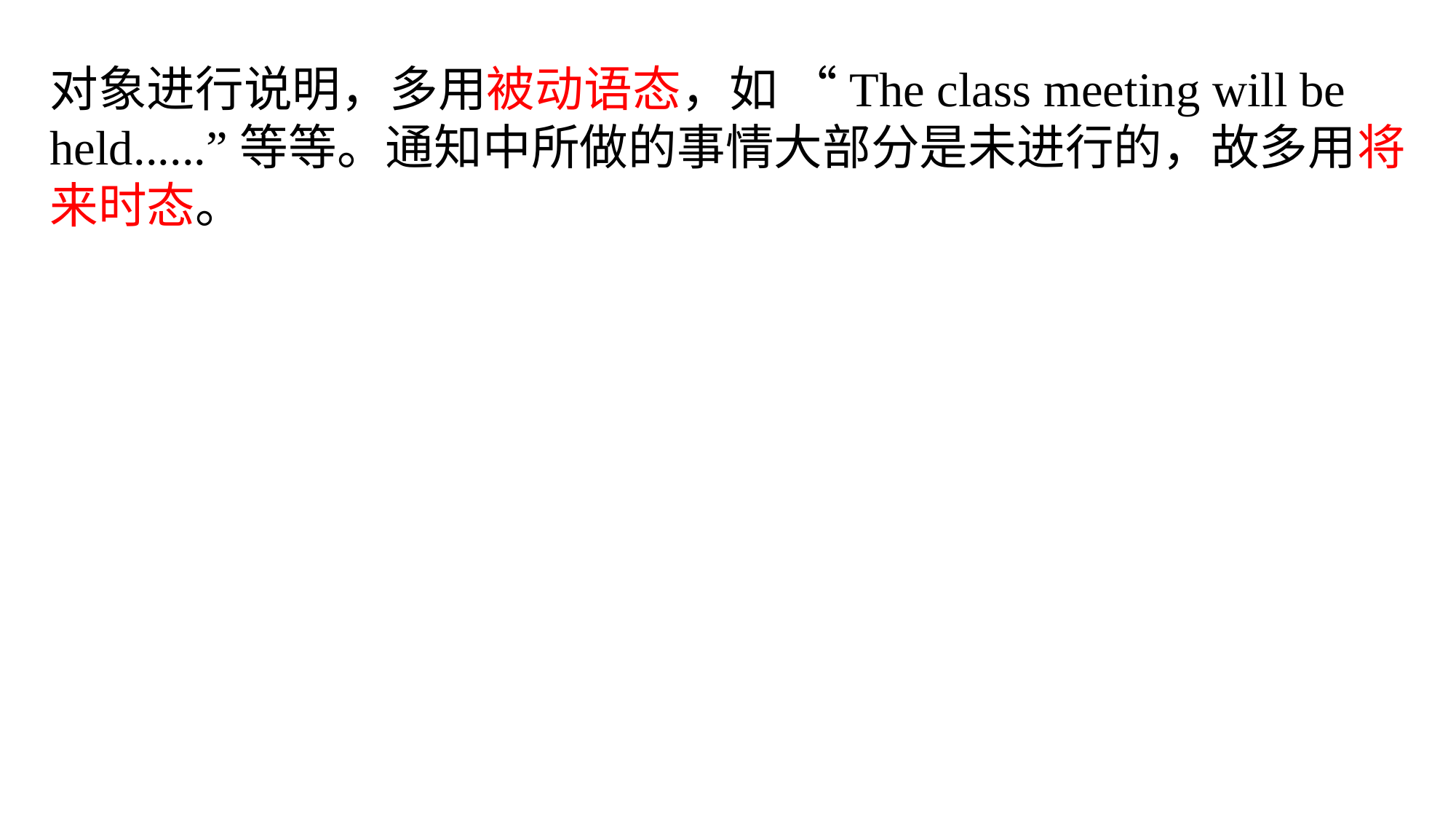

对象进行说明，多用被动语态，如 “The class meeting will be
held......”等等。通知中所做的事情大部分是未进行的，故多用将
来时态。